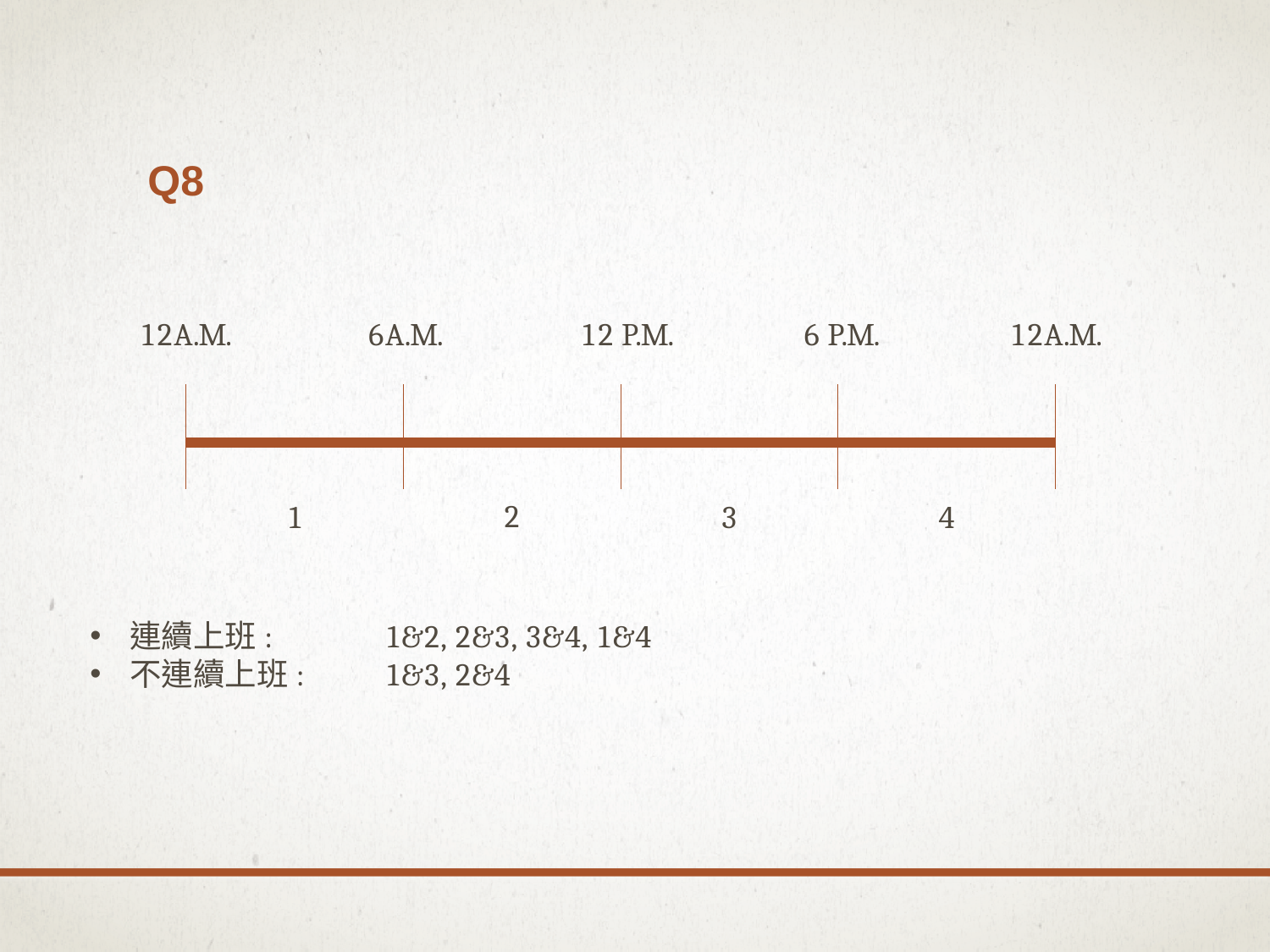

# Q8
12A.M.
6A.M.
12 P.M.
6 P.M.
12A.M.
2
1
3
4
連續上班:	1&2, 2&3, 3&4, 1&4
不連續上班:	1&3, 2&4